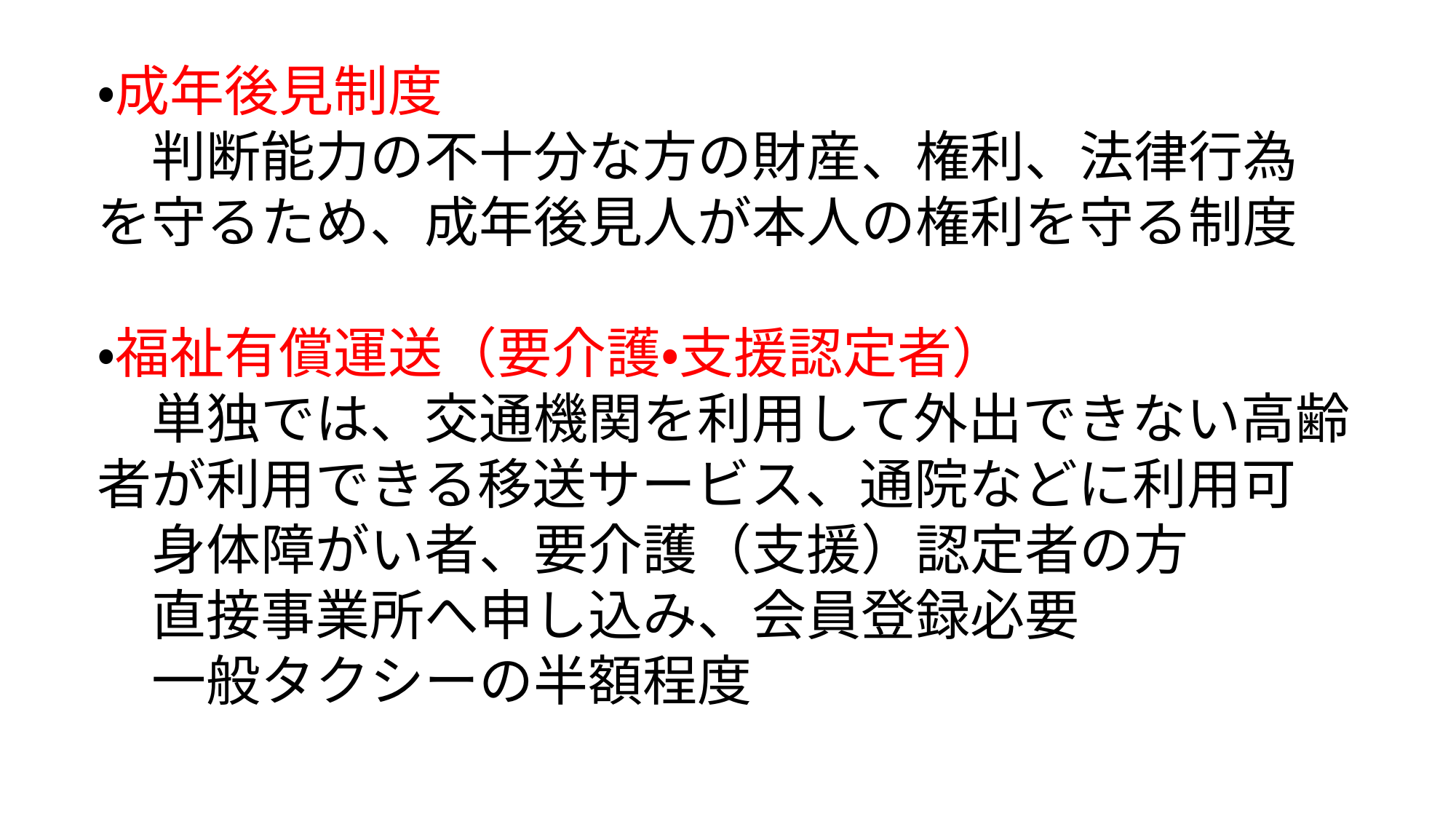

・成年後見制度
　判断能力の不十分な方の財産、権利、法律行為を守るため、成年後見人が本人の権利を守る制度

・福祉有償運送（要介護・支援認定者）
　単独では、交通機関を利用して外出できない高齢者が利用できる移送サービス、通院などに利用可
　身体障がい者、要介護（支援）認定者の方
　直接事業所へ申し込み、会員登録必要
　一般タクシーの半額程度